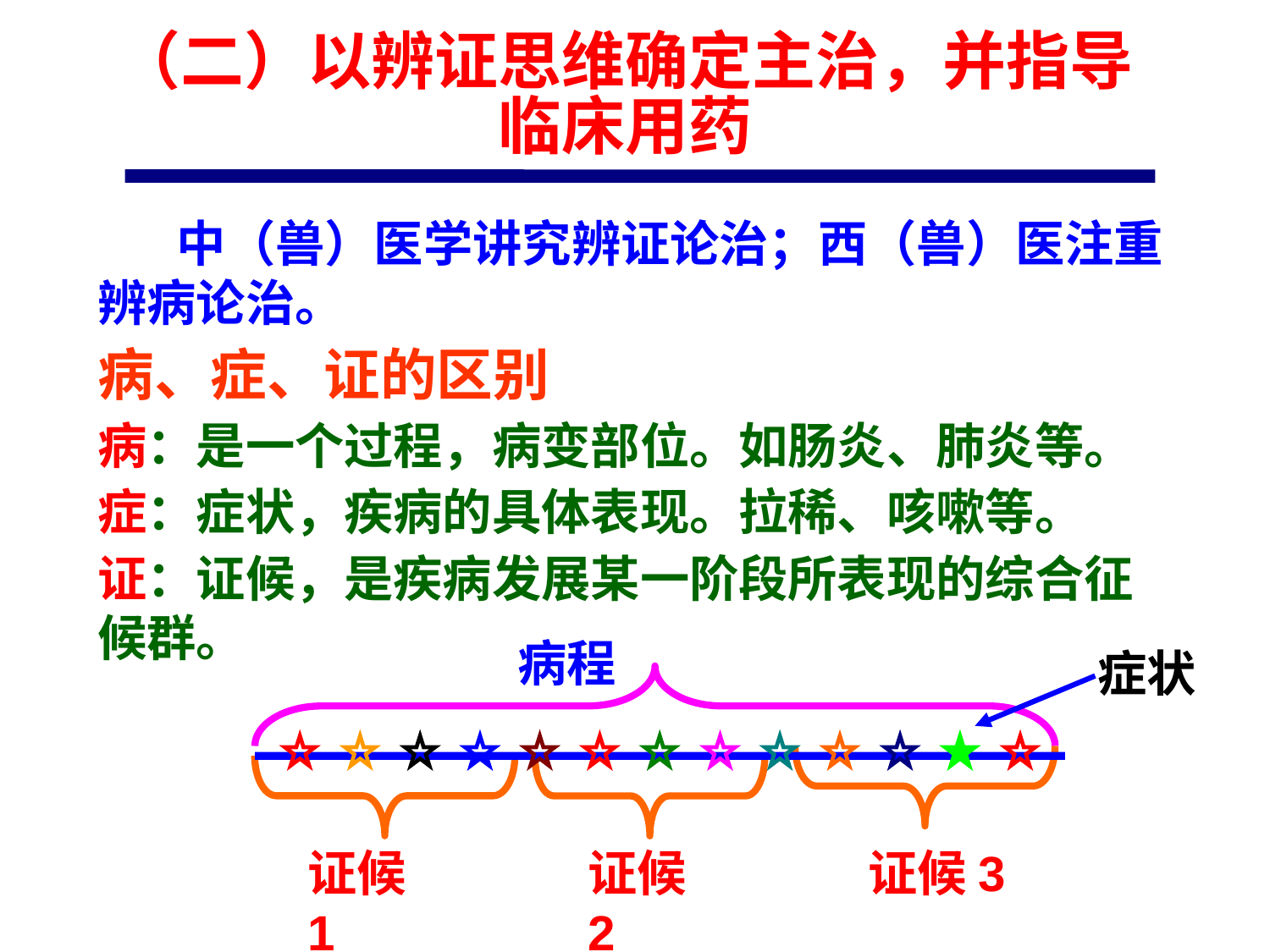

# （二）以辨证思维确定主治，并指导临床用药

      中（兽）医学讲究辨证论治；西（兽）医注重辨病论治。
病、症、证的区别
病：是一个过程，病变部位。如肠炎、肺炎等。
症：症状，疾病的具体表现。拉稀、咳嗽等。
证：证候，是疾病发展某一阶段所表现的综合征候群。

病程
症状

证候3

证候1

证候2